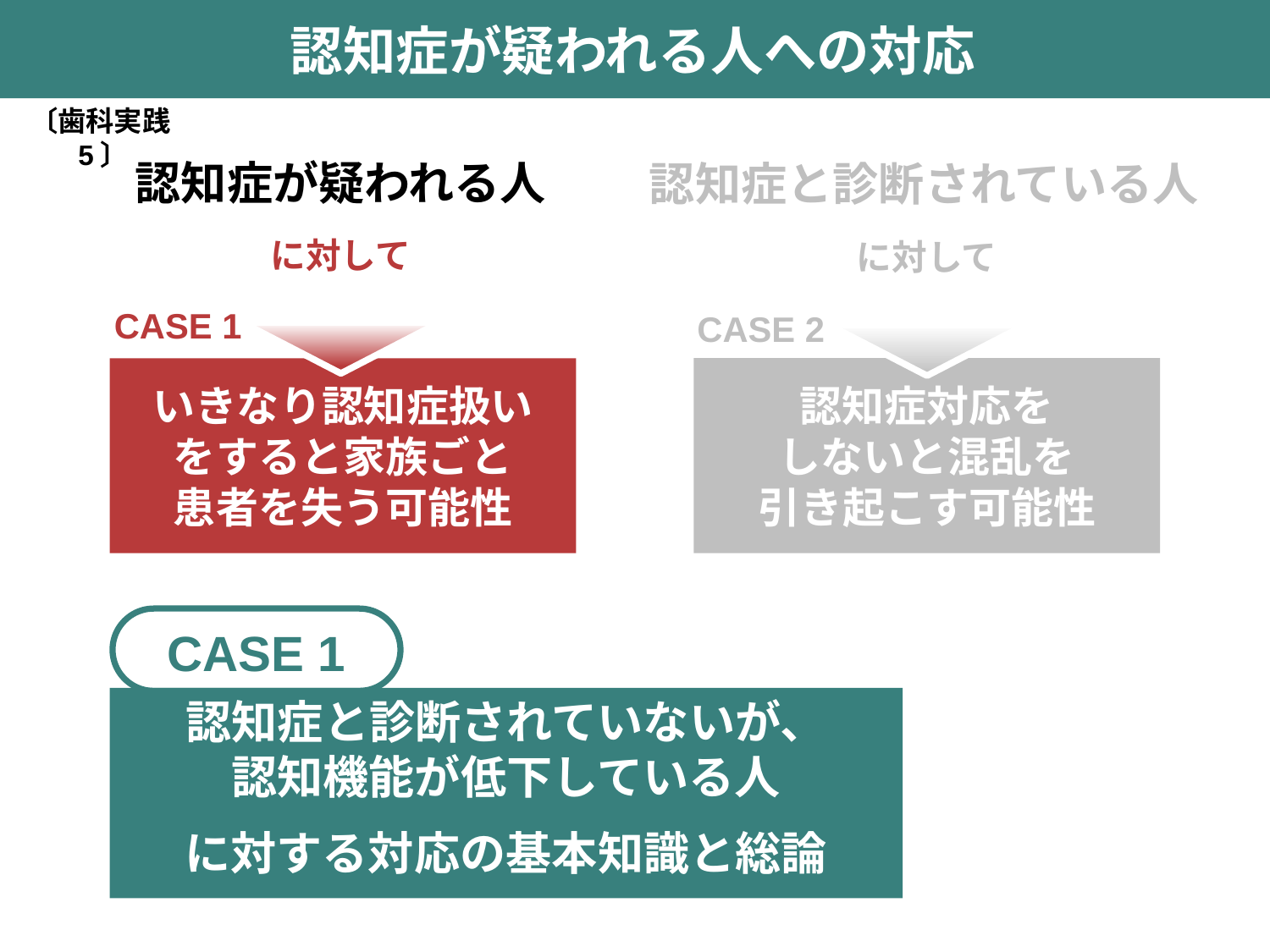

認知症が疑われる人への対応
〔歯科実践5〕
認知症が疑われる人
認知症と診断されている人
に対して
に対して
CASE 1
CASE 2

認知症対応を
しないと混乱を
引き起こす可能性
いきなり認知症扱い
をすると家族ごと
患者を失う可能性
CASE 1
認知症と診断されていないが、
認知機能が低下している人
に対する対応の基本知識と総論